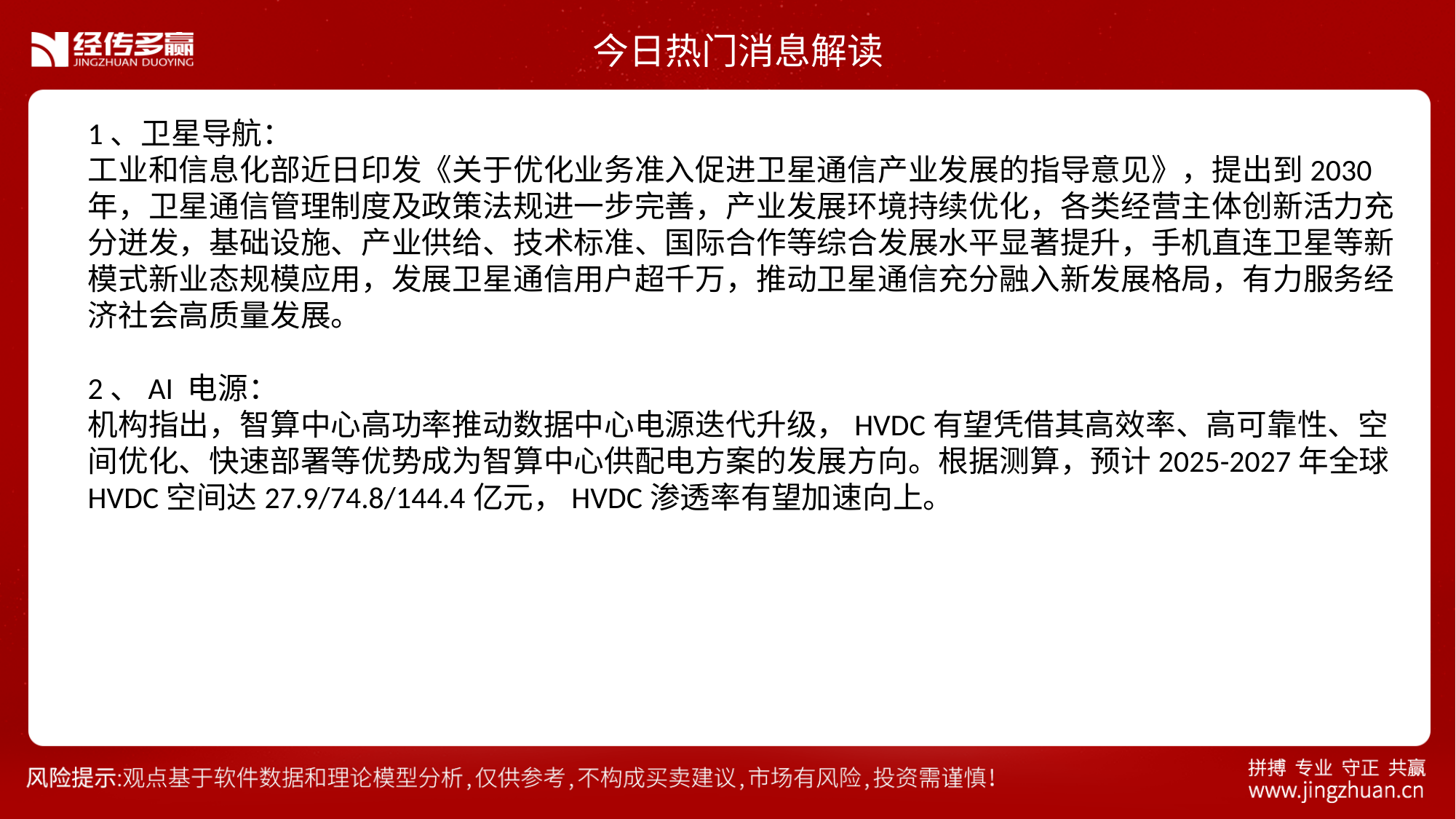

今日热门消息解读
1、卫星导航：
工业和信息化部近日印发《关于优化业务准入促进卫星通信产业发展的指导意见》，提出到2030年，卫星通信管理制度及政策法规进一步完善，产业发展环境持续优化，各类经营主体创新活力充分迸发，基础设施、产业供给、技术标准、国际合作等综合发展水平显著提升，手机直连卫星等新模式新业态规模应用，发展卫星通信用户超千万，推动卫星通信充分融入新发展格局，有力服务经济社会高质量发展。

2、AI 电源：
机构指出，智算中心高功率推动数据中心电源迭代升级，HVDC有望凭借其高效率、高可靠性、空间优化、快速部署等优势成为智算中心供配电方案的发展方向。根据测算，预计2025-2027年全球HVDC空间达27.9/74.8/144.4亿元，HVDC渗透率有望加速向上。